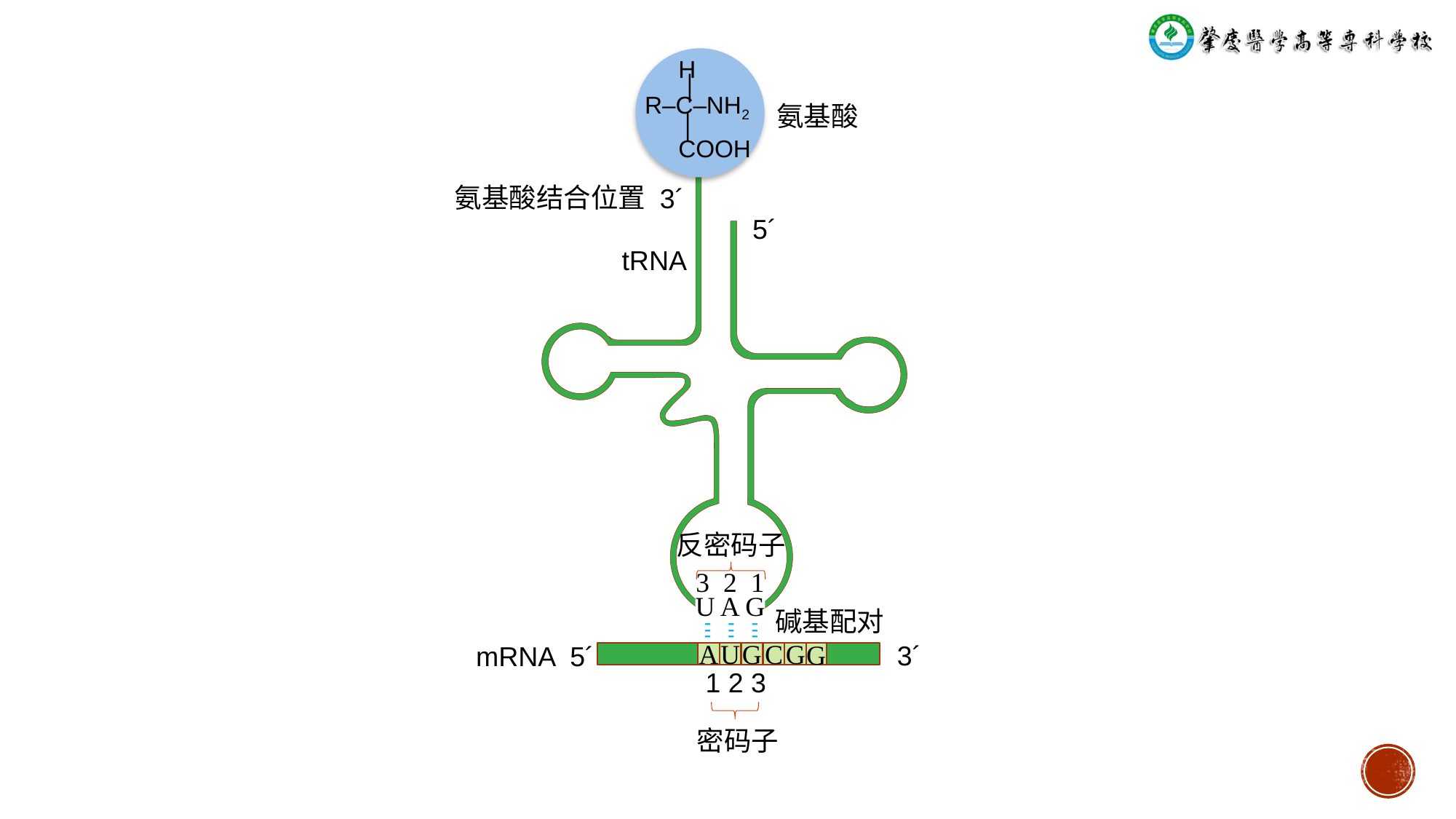

H
      ׀
R‒C‒NH2
      ׀
     COOH
氨基酸

tRNA
反密码子

3  2  1

U A G
-  -  -
-  -  -
-  -  -
3´
mRNA  5´

A
U
G

1 2 3

密码子
氨基酸结合位置
3´
5´
碱基配对
C
G
G